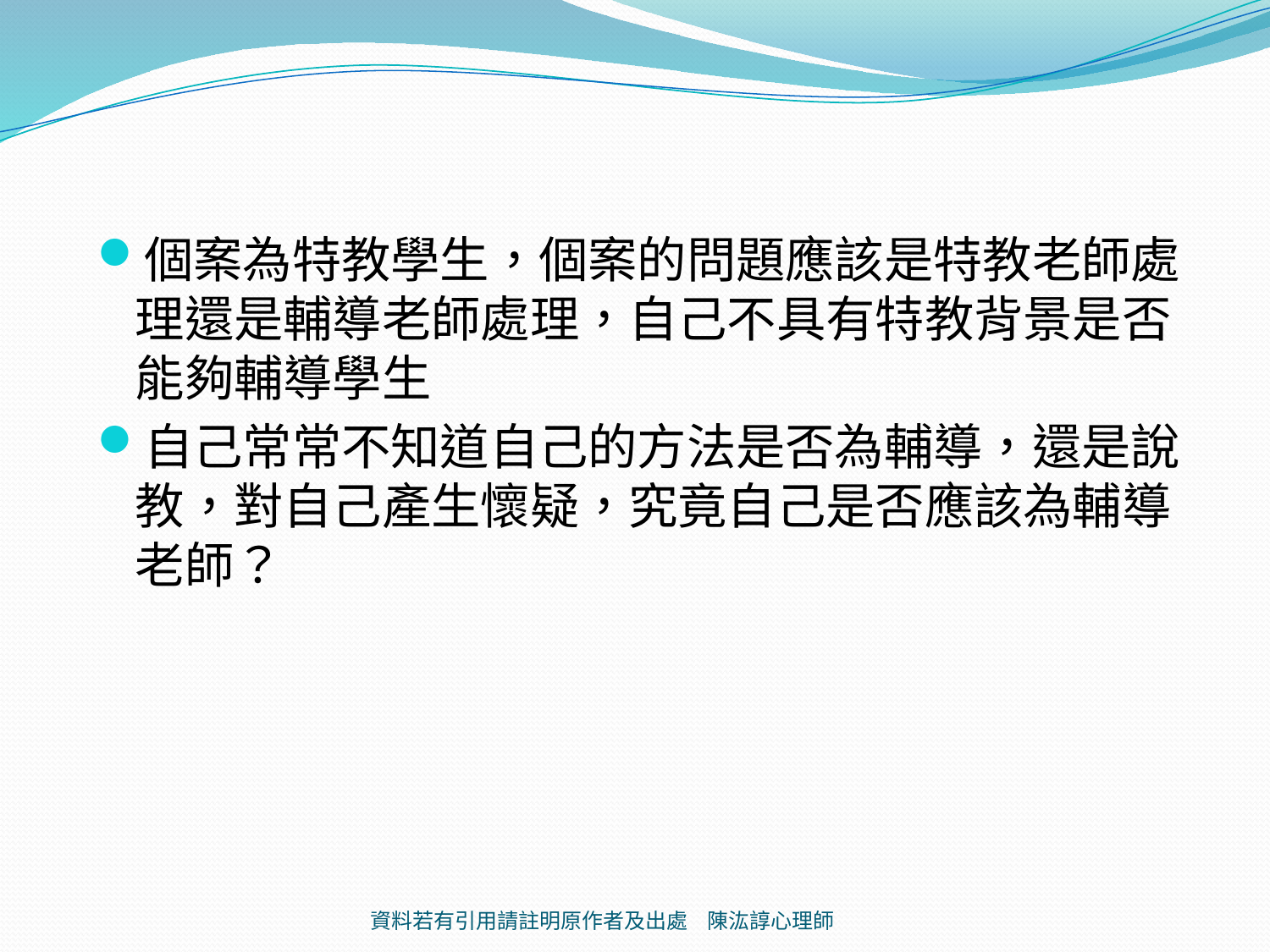

#
個案為特教學生，個案的問題應該是特教老師處理還是輔導老師處理，自己不具有特教背景是否能夠輔導學生
自己常常不知道自己的方法是否為輔導，還是說教，對自己產生懷疑，究竟自己是否應該為輔導老師？
資料若有引用請註明原作者及出處   陳汯諄心理師